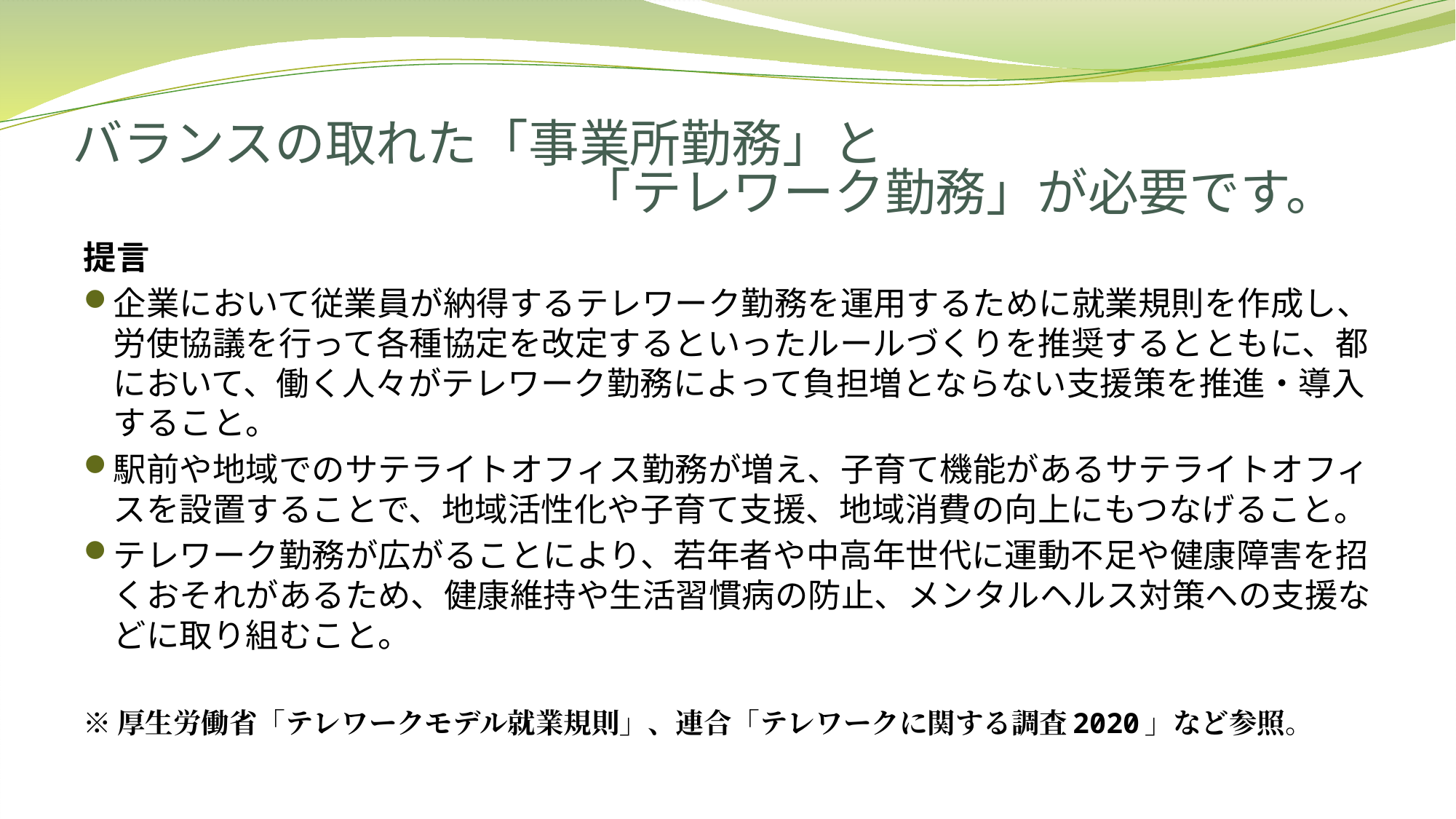

# バランスの取れた「事業所勤務」と 　　　　　　　　　　「テレワーク勤務」が必要です。
提言
企業において従業員が納得するテレワーク勤務を運用するために就業規則を作成し、労使協議を行って各種協定を改定するといったルールづくりを推奨するとともに、都において、働く人々がテレワーク勤務によって負担増とならない支援策を推進・導入すること。
駅前や地域でのサテライトオフィス勤務が増え、子育て機能があるサテライトオフィスを設置することで、地域活性化や子育て支援、地域消費の向上にもつなげること。
テレワーク勤務が広がることにより、若年者や中高年世代に運動不足や健康障害を招くおそれがあるため、健康維持や生活習慣病の防止、メンタルヘルス対策への支援などに取り組むこと。

※厚生労働省「テレワークモデル就業規則」、連合「テレワークに関する調査2020」など参照。